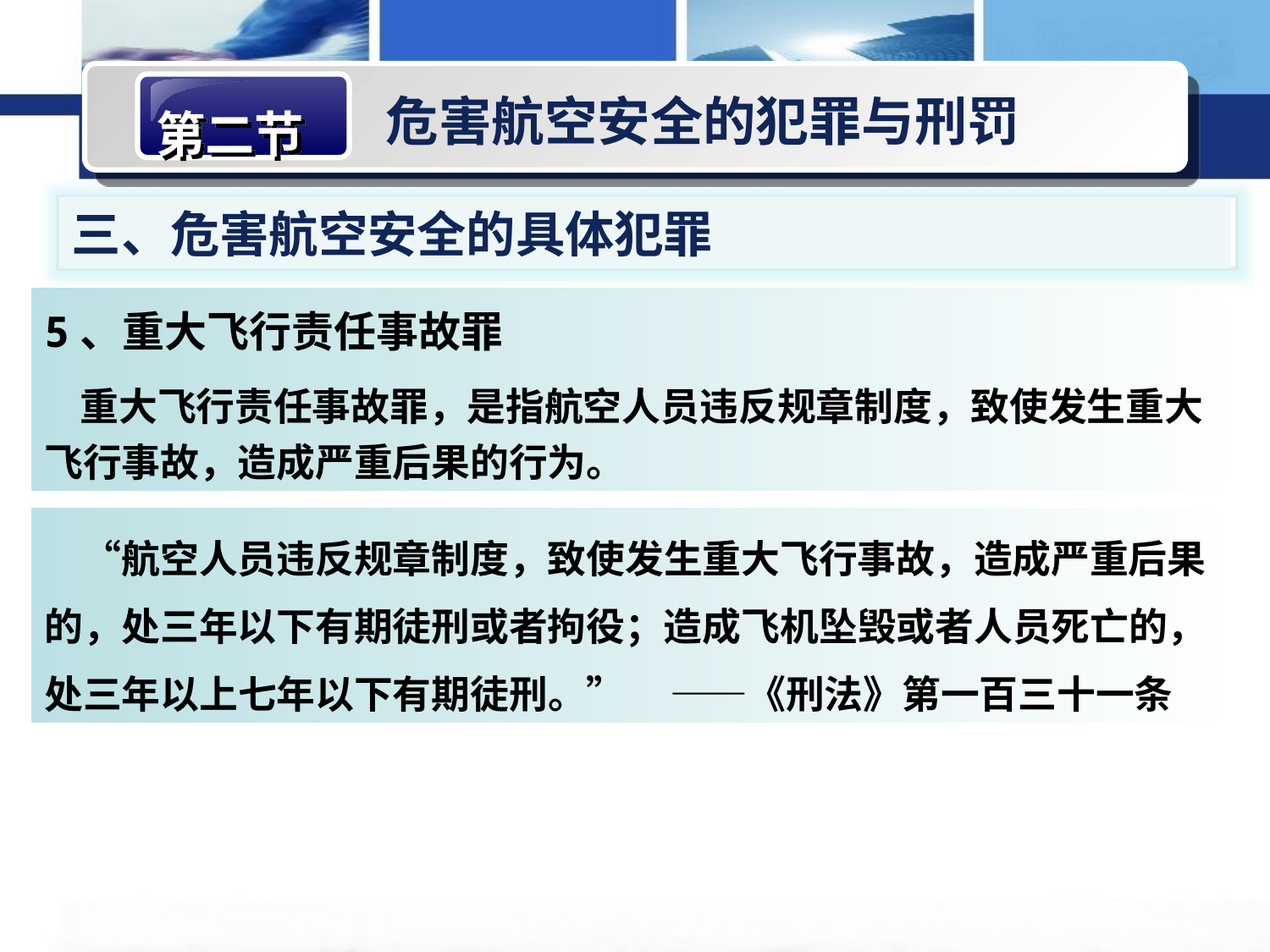

第二节
危害航空安全的犯罪与刑罚

三、危害航空安全的具体犯罪
5、重大飞行责任事故罪
   重大飞行责任事故罪，是指航空人员违反规章制度，致使发生重大飞行事故，造成严重后果的行为。
　“航空人员违反规章制度，致使发生重大飞行事故，造成严重后果的，处三年以下有期徒刑或者拘役；造成飞机坠毁或者人员死亡的，处三年以上七年以下有期徒刑。”     ——《刑法》第一百三十一条
18